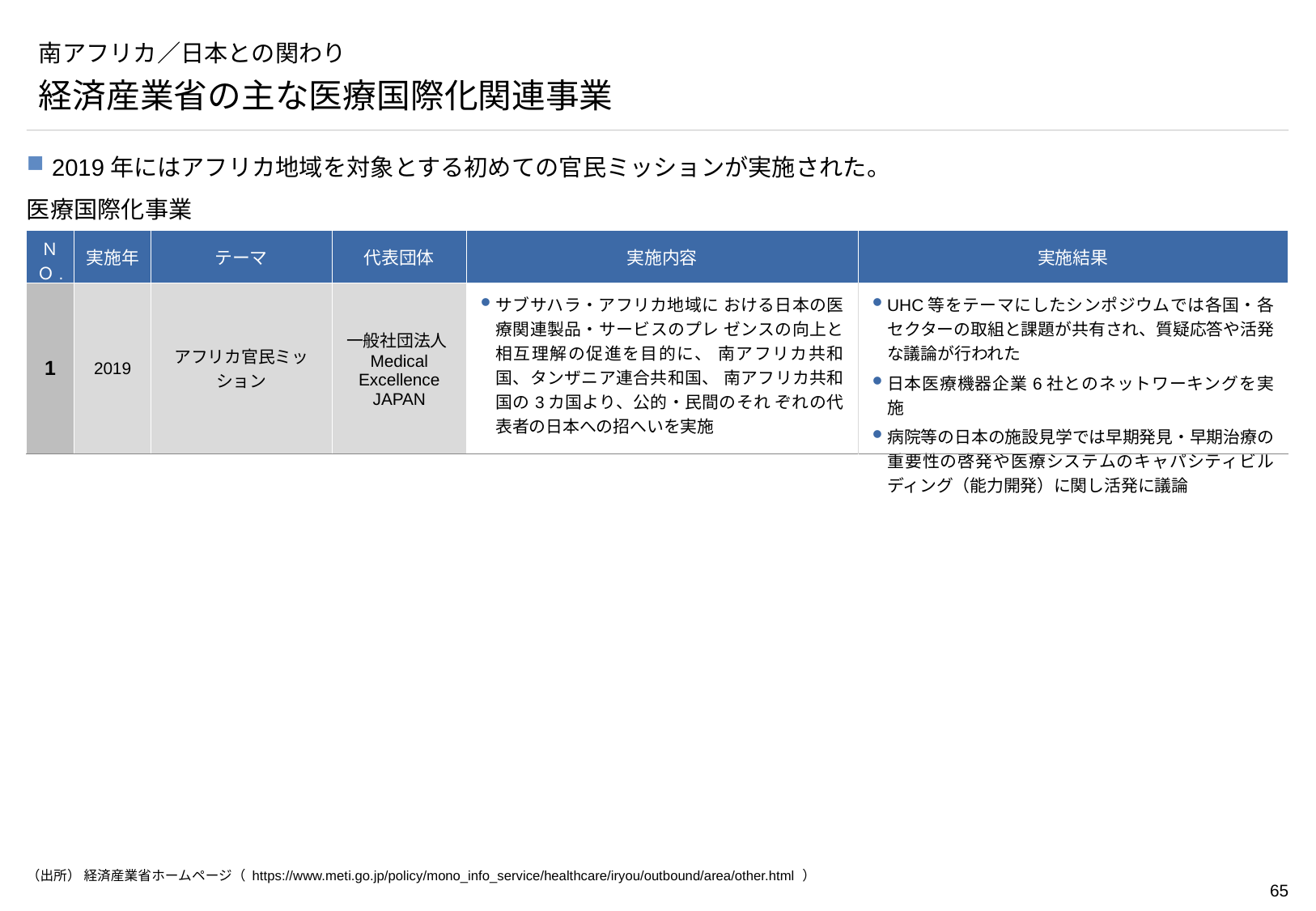

# 南アフリカ／日本との関わり
経済産業省の主な医療国際化関連事業
2019年にはアフリカ地域を対象とする初めての官民ミッションが実施された。
医療国際化事業
| ＮＯ. | 実施年 | テーマ | 代表団体 | 実施内容 | 実施結果 |
| --- | --- | --- | --- | --- | --- |
| 1 | 2019 | アフリカ官民ミッション | 一般社団法人Medical Excellence JAPAN | サブサハラ・アフリカ地域に おける日本の医療関連製品・サービスのプレ ゼンスの向上と相互理解の促進を目的に、 南アフリカ共和国、タンザニア連合共和国、 南アフリカ共和国の3カ国より、公的・民間のそれ ぞれの代表者の日本への招へいを実施 | UHC等をテーマにしたシンポジウムでは各国・各セクターの取組と課題が共有され、質疑応答や活発な議論が行われた 日本医療機器企業6社とのネットワーキングを実施 病院等の日本の施設見学では早期発見・早期治療の重要性の啓発や医療システムのキャパシティビルディング（能力開発）に関し活発に議論 |
（出所） 経済産業省ホームページ（ https://www.meti.go.jp/policy/mono_info_service/healthcare/iryou/outbound/area/other.html ）